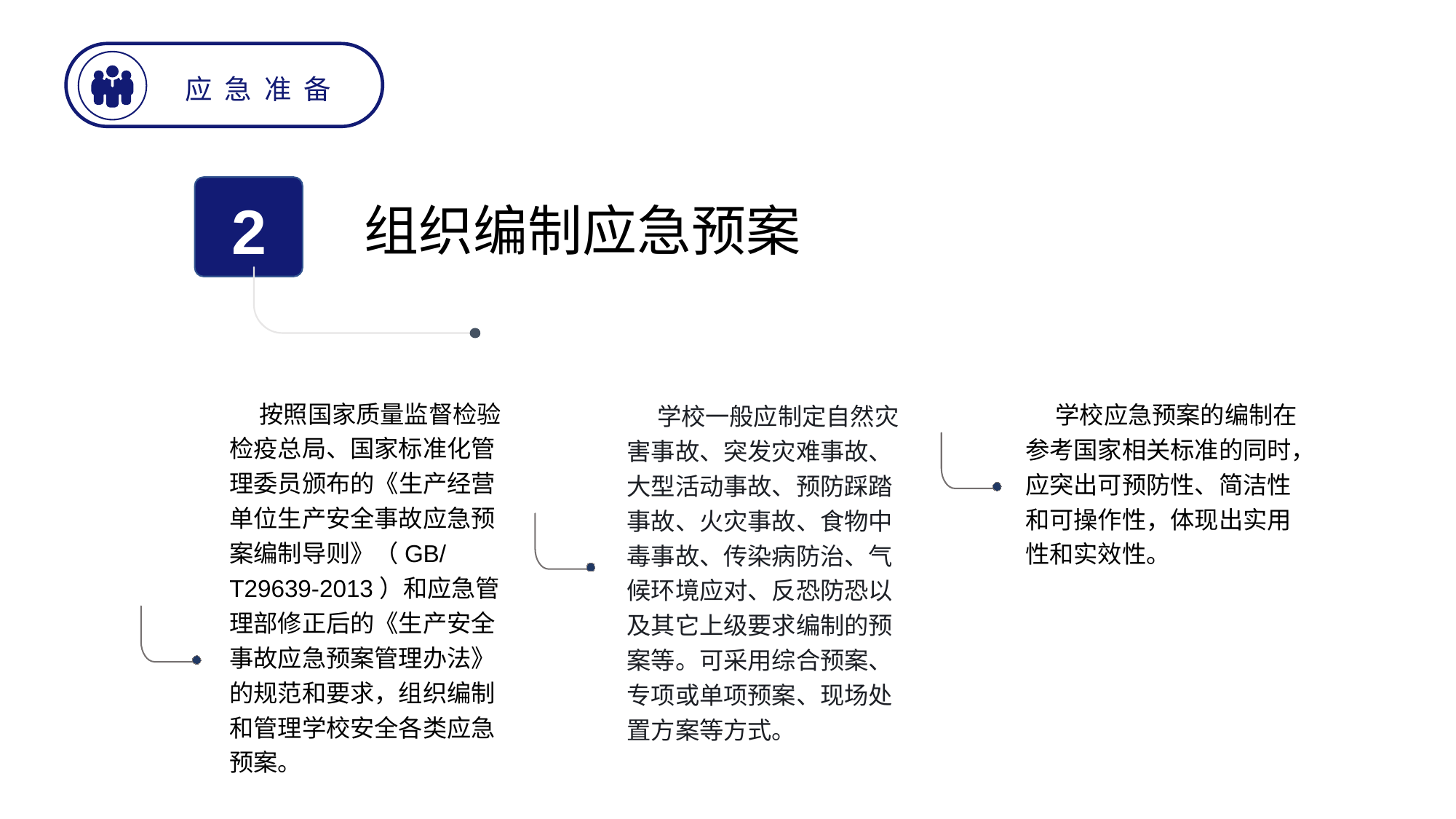

应  急  准  备
2

组织编制应急预案

按照国家质量监督检验检疫总局、国家标准化管理委员颁布的《生产经营单位生产安全事故应急预案编制导则》（GB/T29639-2013）和应急管理部修正后的《生产安全事故应急预案管理办法》的规范和要求，组织编制和管理学校安全各类应急预案。
学校应急预案的编制在参考国家相关标准的同时，应突出可预防性、简洁性和可操作性，体现出实用性和实效性。
学校一般应制定自然灾害事故、突发灾难事故、大型活动事故、预防踩踏事故、火灾事故、食物中毒事故、传染病防治、气候环境应对、反恐防恐以及其它上级要求编制的预案等。可采用综合预案、专项或单项预案、现场处置方案等方式。